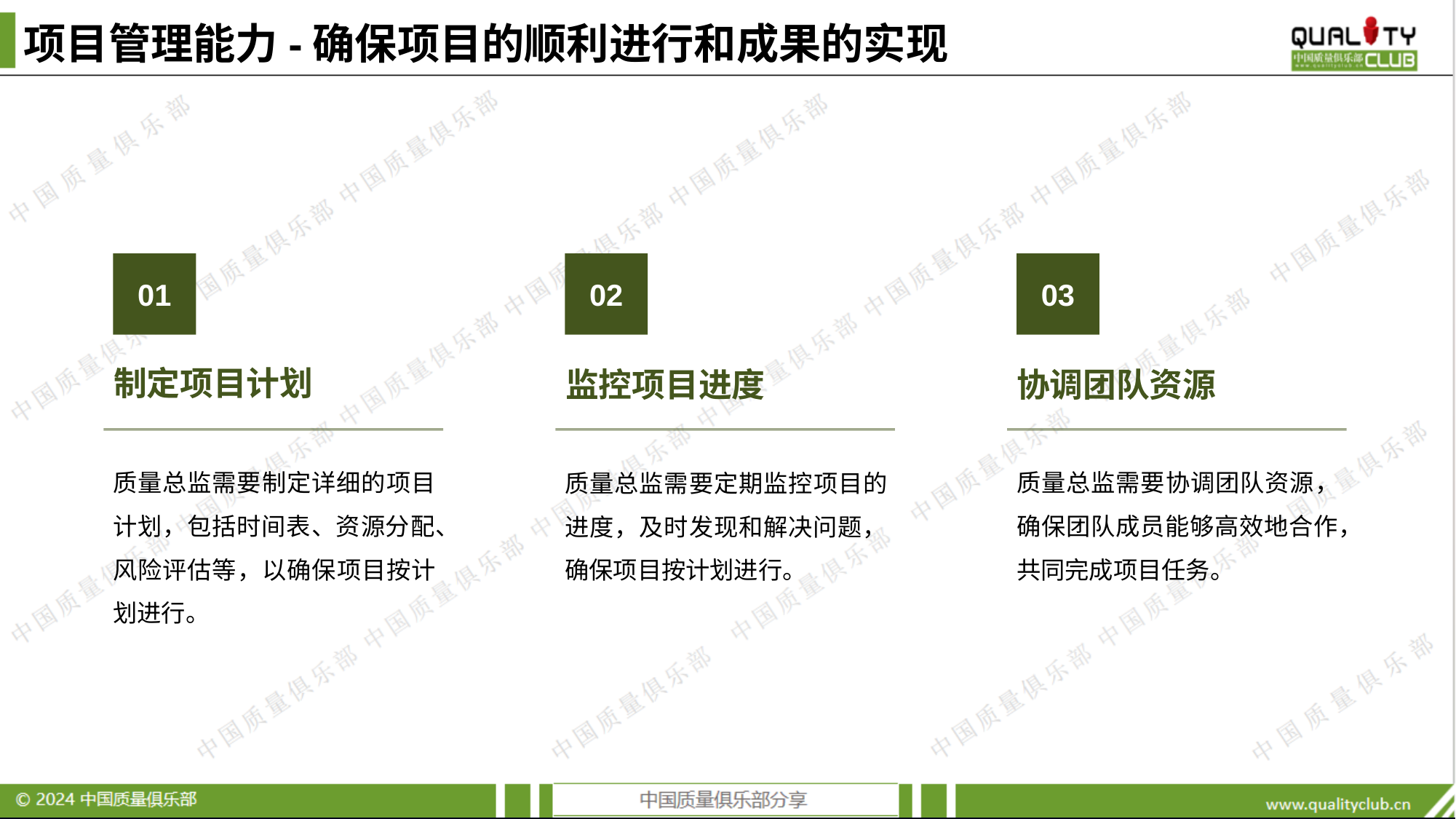

# 项目管理能力-确保项目的顺利进行和成果的实现
01
02
03

制定项目计划
监控项目进度
协调团队资源
质量总监需要制定详细的项目计划，包括时间表、资源分配、风险评估等，以确保项目按计划进行。
质量总监需要协调团队资源，确保团队成员能够高效地合作，共同完成项目任务。
质量总监需要定期监控项目的进度，及时发现和解决问题，确保项目按计划进行。